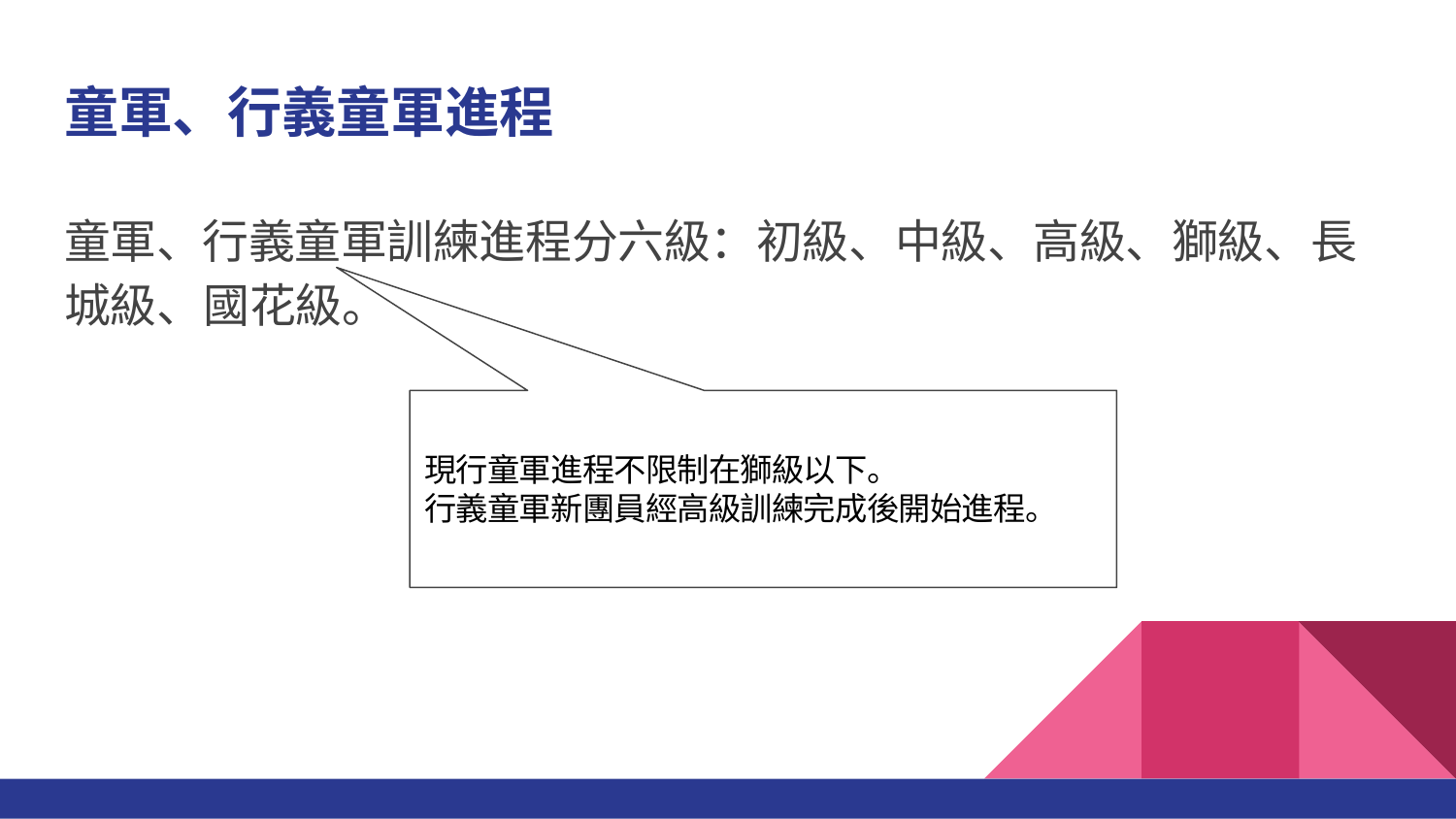

# 童軍、行義童軍進程
童軍、行義童軍訓練進程分六級：初級、中級、高級、獅級、長
城級、國花級。

現行童軍進程不限制在獅級以下。
行義童軍新團員經高級訓練完成後開始進程。